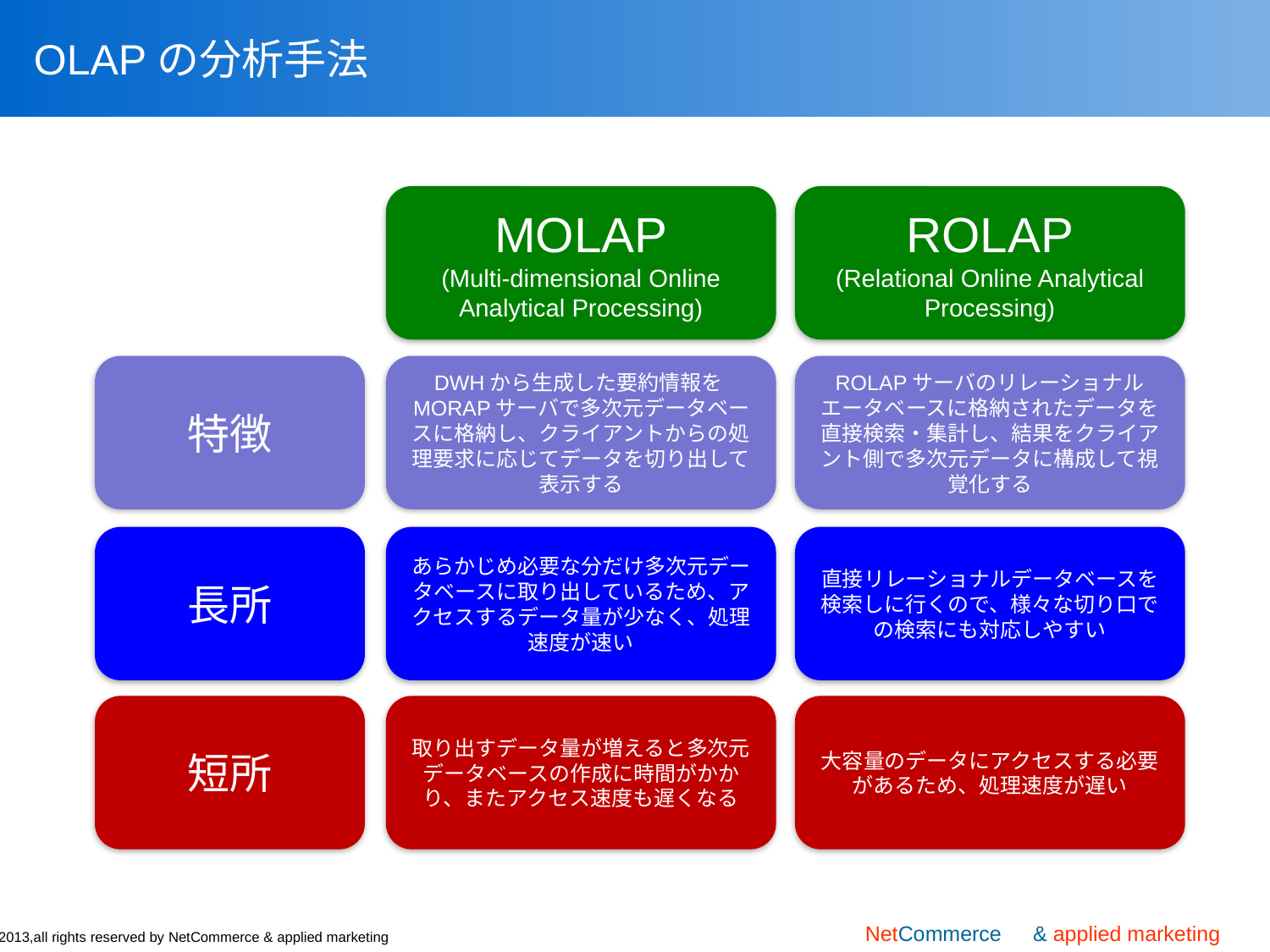

# OLAPの分析手法
MOLAP
(Multi-dimensional Online Analytical Processing)
ROLAP
(Relational Online Analytical Processing)
特徴
DWHから生成した要約情報をMORAPサーバで多次元データベースに格納し、クライアントからの処理要求に応じてデータを切り出して表示する
ROLAPサーバのリレーショナルエータベースに格納されたデータを直接検索・集計し、結果をクライアント側で多次元データに構成して視覚化する
長所
あらかじめ必要な分だけ多次元データベースに取り出しているため、アクセスするデータ量が少なく、処理速度が速い
直接リレーショナルデータベースを検索しに行くので、様々な切り口での検索にも対応しやすい
短所
取り出すデータ量が増えると多次元データベースの作成に時間がかかり、またアクセス速度も遅くなる
大容量のデータにアクセスする必要があるため、処理速度が遅い